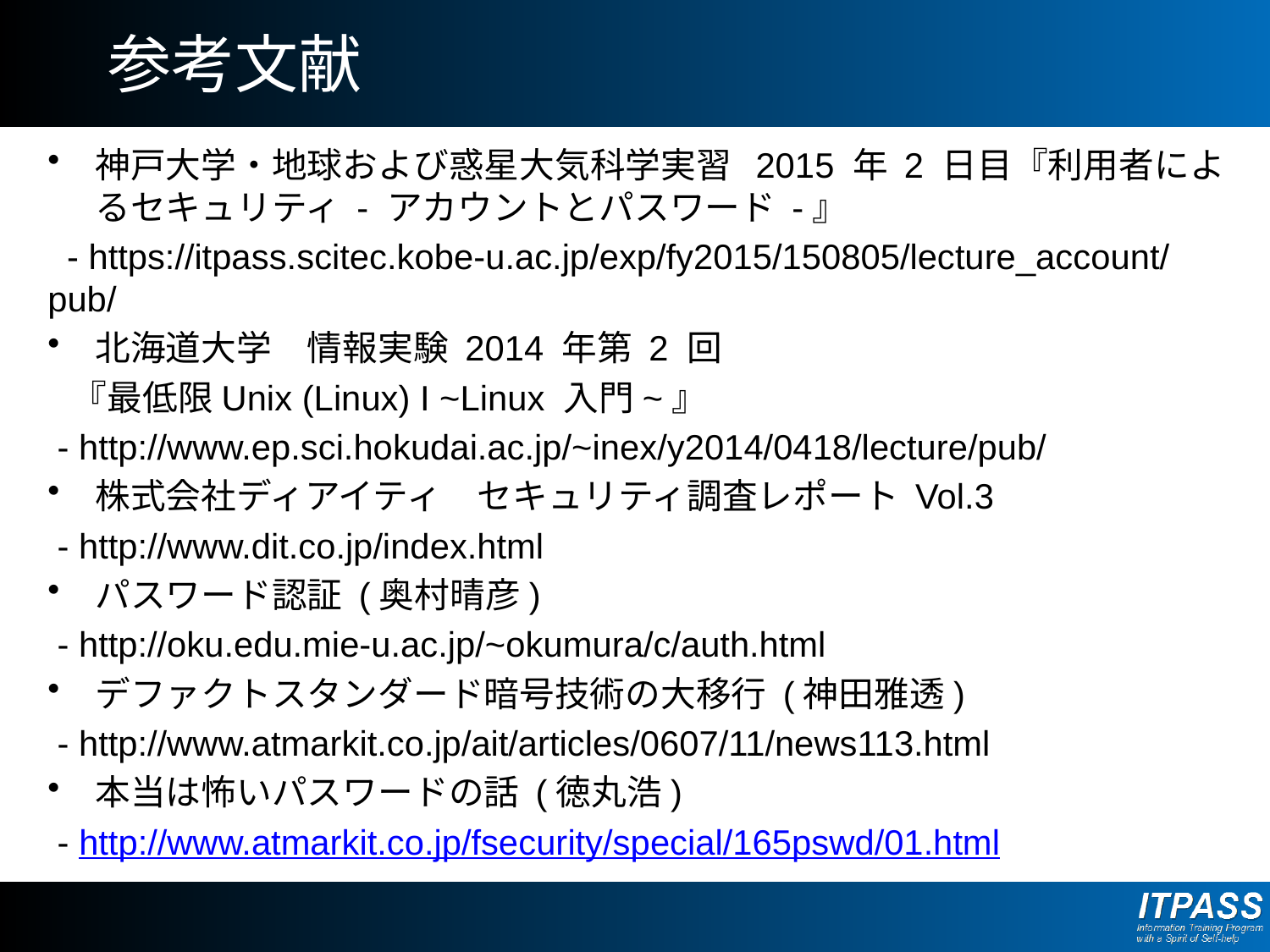

# 参考文献
神戸大学・地球および惑星大気科学実習  2015 年 2 日目『利用者によるセキュリティ - アカウントとパスワード -』
  - https://itpass.scitec.kobe-u.ac.jp/exp/fy2015/150805/lecture_account/pub/
北海道大学　情報実験 2014 年第 2 回
  『最低限Unix (Linux) I ~Linux 入門~』
 - http://www.ep.sci.hokudai.ac.jp/~inex/y2014/0418/lecture/pub/
株式会社ディアイティ　セキュリティ調査レポート Vol.3
 - http://www.dit.co.jp/index.html
パスワード認証 (奥村晴彦)
 - http://oku.edu.mie-u.ac.jp/~okumura/c/auth.html
デファクトスタンダード暗号技術の大移行 (神田雅透)
 - http://www.atmarkit.co.jp/ait/articles/0607/11/news113.html
本当は怖いパスワードの話 (徳丸浩)
 - http://www.atmarkit.co.jp/fsecurity/special/165pswd/01.html